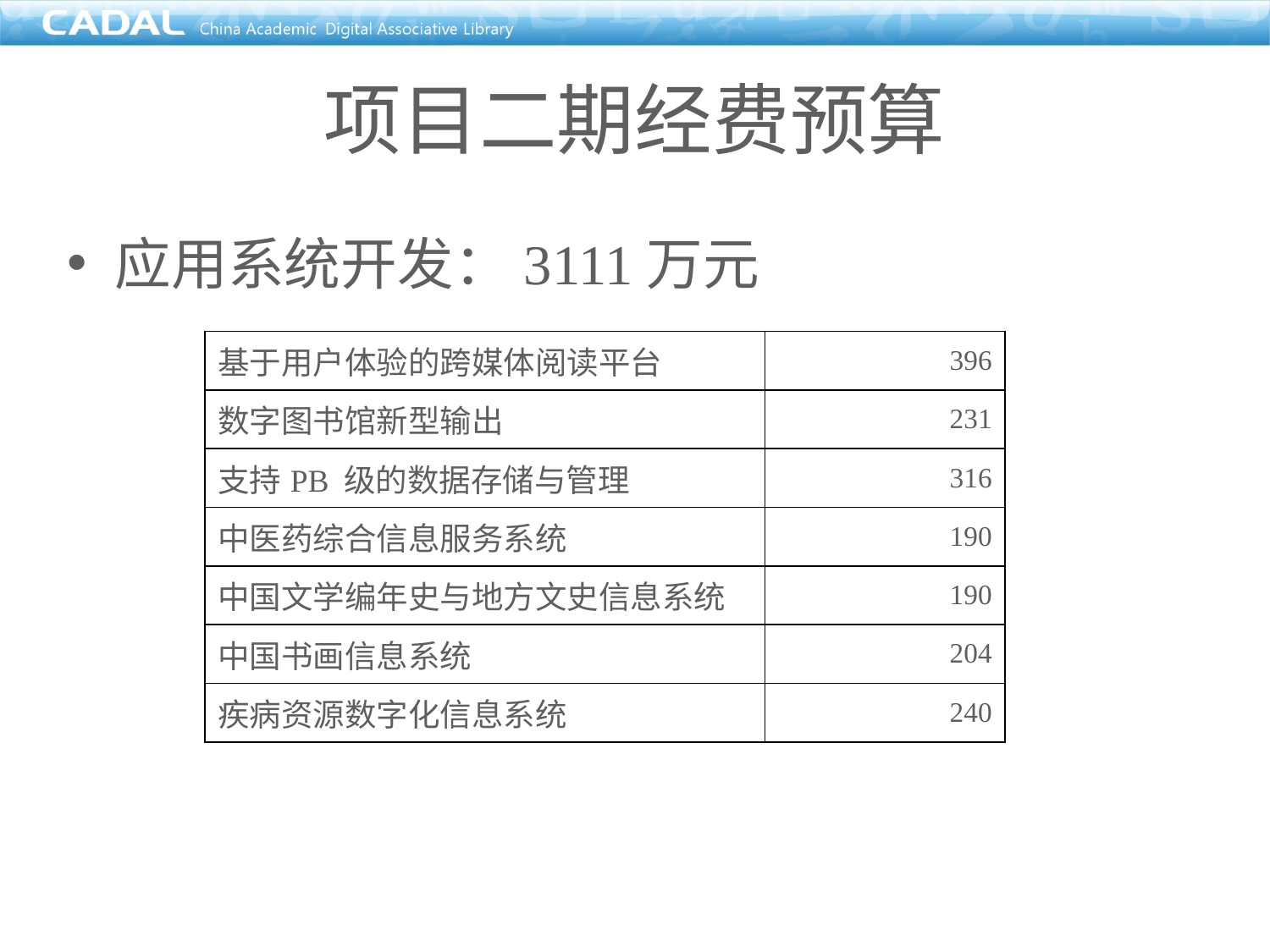

项目二期经费预算
应用系统开发：3111万元

| 基于用户体验的跨媒体阅读平台 | 396 |
| --- | --- |
| 数字图书馆新型输出 | 231 |
| 支持PB 级的数据存储与管理 | 316 |
| 中医药综合信息服务系统 | 190 |
| 中国文学编年史与地方文史信息系统 | 190 |
| 中国书画信息系统 | 204 |
| 疾病资源数字化信息系统 | 240 |